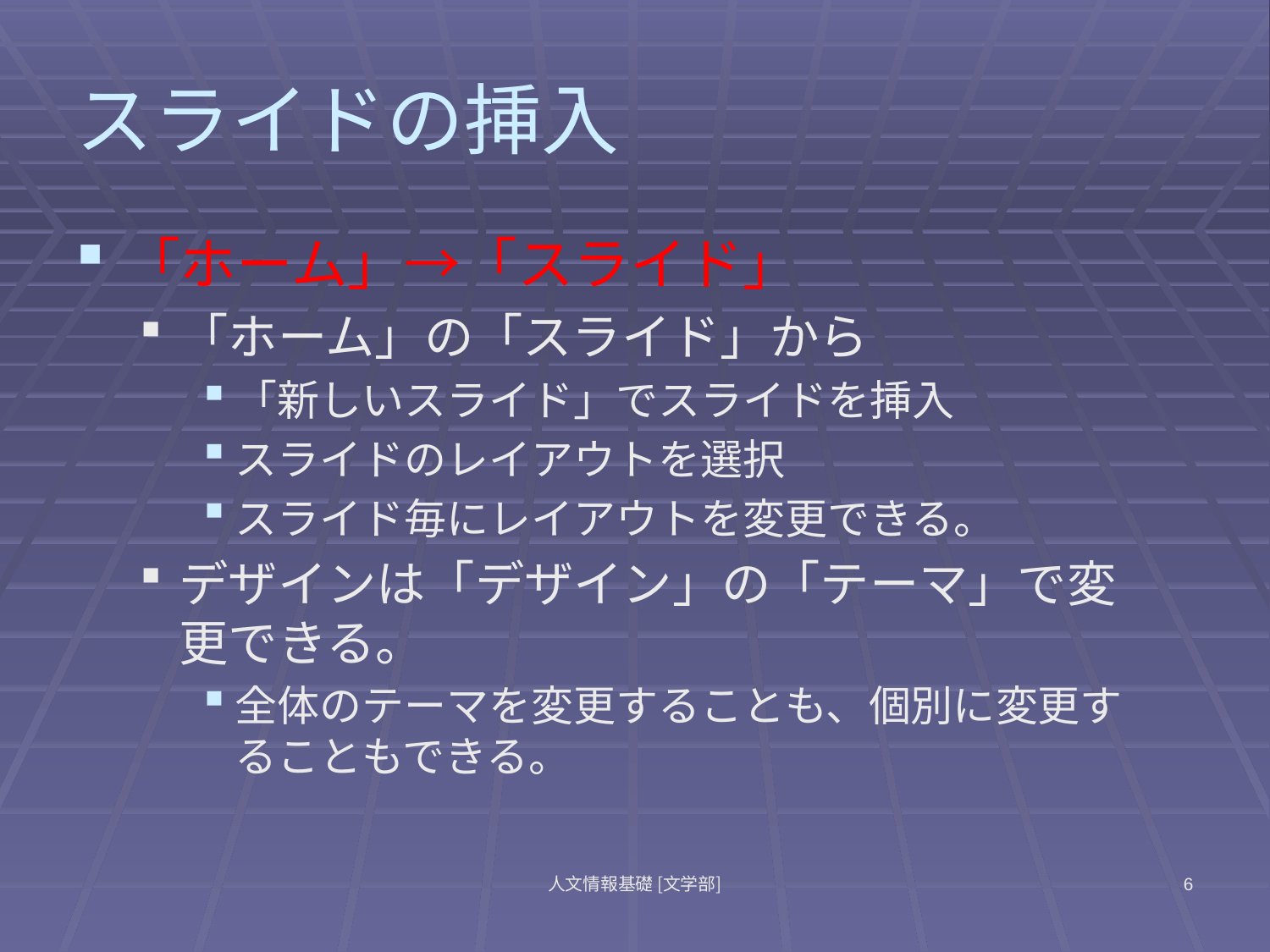

# スライドの挿入
「ホーム」→「スライド」
「ホーム」の「スライド」から
「新しいスライド」でスライドを挿入
スライドのレイアウトを選択
スライド毎にレイアウトを変更できる。
デザインは「デザイン」の「テーマ」で変更できる。
全体のテーマを変更することも、個別に変更することもできる。
人文情報基礎 [文学部]
6